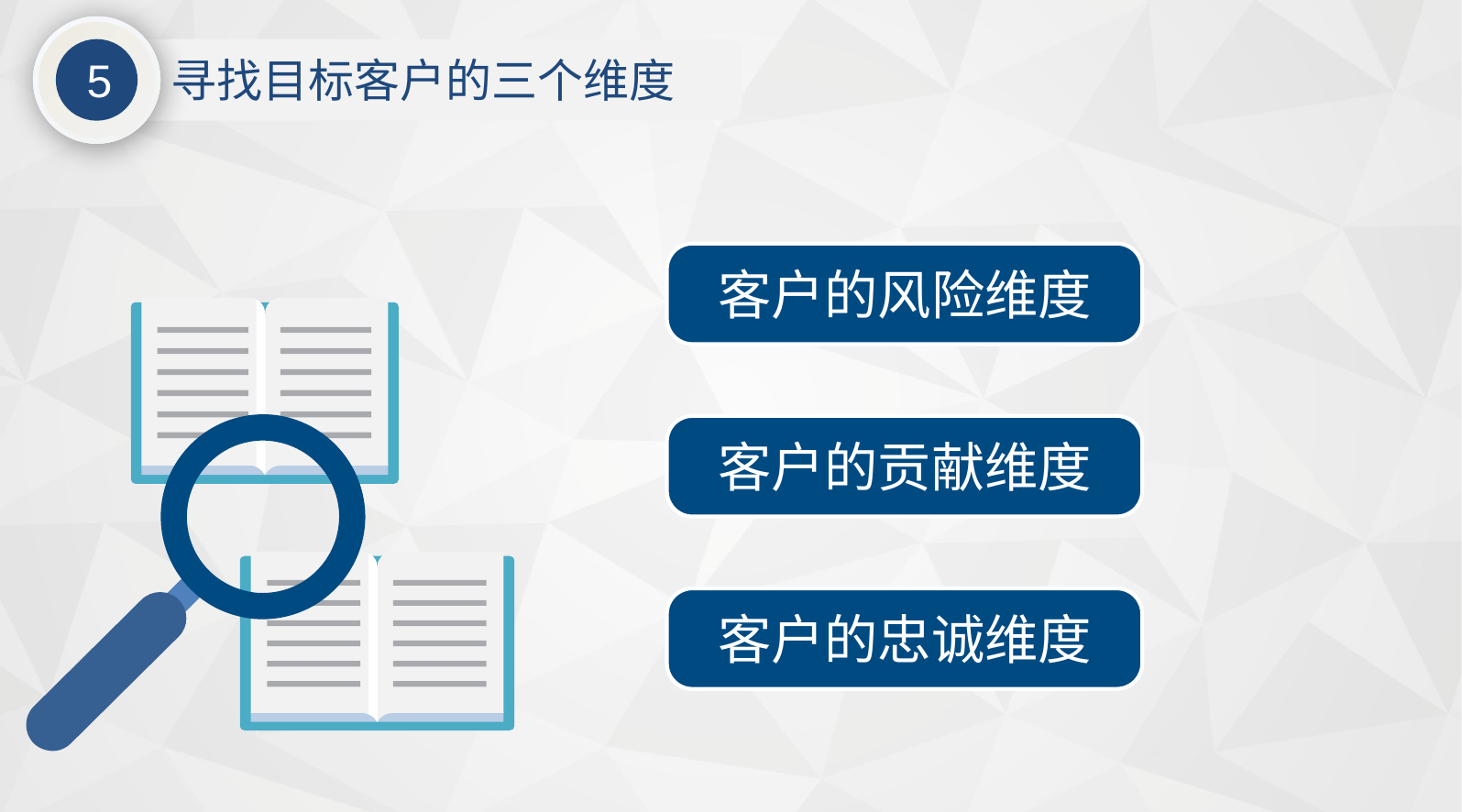

5

寻找目标客户的三个维度

客户的风险维度

客户的贡献维度

客户的忠诚维度